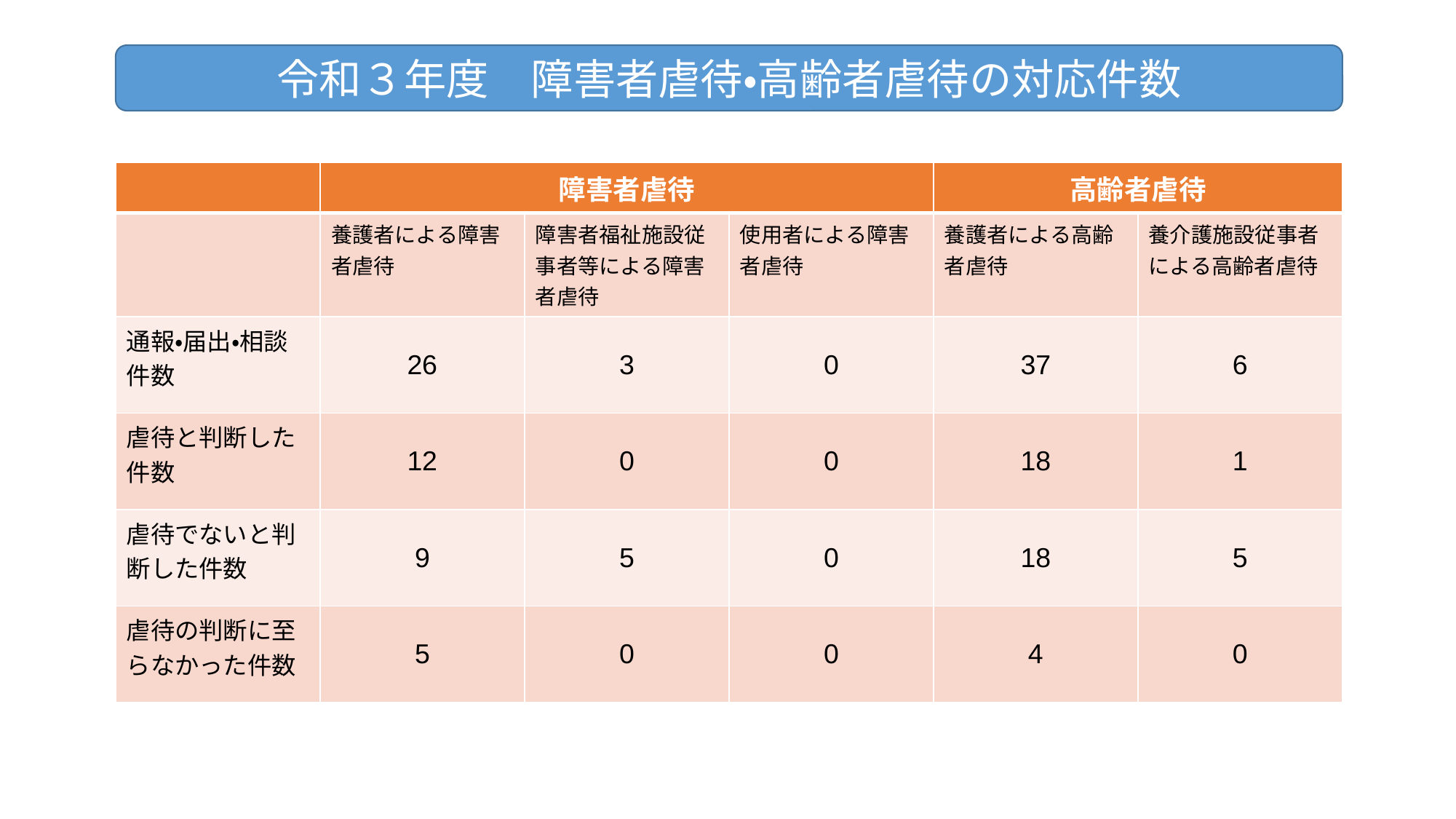

令和３年度　障害者虐待・高齢者虐待の対応件数
|  | 障害者虐待 |  |  | 高齢者虐待 |  |
| --- | --- | --- | --- | --- | --- |
|  | 養護者による障害者虐待 | 障害者福祉施設従事者等による障害者虐待 | 使用者による障害者虐待 | 養護者による高齢者虐待 | 養介護施設従事者による高齢者虐待 |
| 通報・届出・相談件数 | 26 | 3 | 0 | 37 | 6 |
| 虐待と判断した件数 | 12 | 0 | 0 | 18 | 1 |
| 虐待でないと判断した件数 | 9 | 5 | 0 | 18 | 5 |
| 虐待の判断に至らなかった件数 | 5 | 0 | 0 | 4 | 0 |